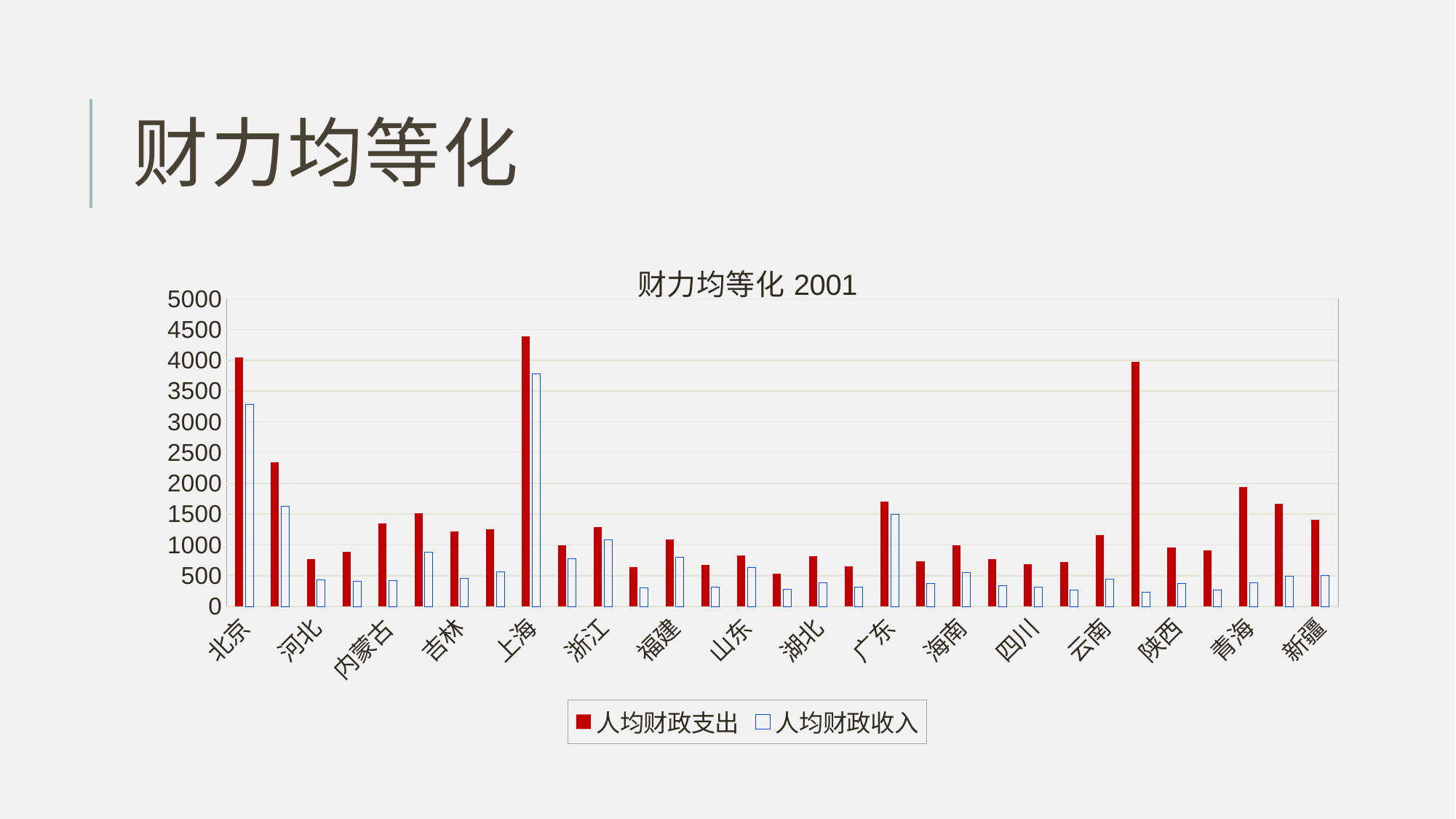

# 财力均等化

### Chart: 财力均等化2001

| Category | 人均财政支出 | 人均财政收入 |
|---|---|---|
| 北京 | 4042.71 | 3283.93 |
| 天津 | 2337.0 | 1629.83 |
| 河北 | 767.54 | 432.2 |
| 山西 | 884.79 | 405.75 |
| 内蒙古 | 1343.11 | 418.31 |
| 辽宁 | 1515.09 | 883.26 |
| 吉林 | 1213.06 | 450.02 |
| 黑龙江 | 1254.98 | 560.59 |
| 上海 | 4387.47 | 3776.16 |
| 江苏 | 992.04 | 777.9 |
| 浙江 | 1294.82 | 1085.4 |
| 安徽 | 638.11 | 303.7 |
| 福建 | 1084.84 | 797.3399999999998 |
| 江西 | 677.77 | 315.29 |
| 山东 | 833.73 | 633.98 |
| 河南 | 532.27 | 280.22 |
| 湖北 | 810.72 | 388.19 |
| 湖南 | 654.48 | 311.41 |
| 广东 | 1697.71 | 1491.09 |
| 广西 | 734.4399999999998 | 373.16 |
| 海南 | 991.74 | 549.8199999999998 |
| 重庆 | 767.03 | 342.67 |
| 四川 | 687.61 | 313.8 |
| 贵州 | 724.39 | 262.57 |
| 云南 | 1157.99 | 446.19 |
| 西藏 | 3976.01 | 232.35 |
| 陕西 | 956.68 | 371.17 |
| 甘肃 | 914.42 | 271.64 |
| 青海 | 1936.81 | 379.05 |
| 宁夏 | 1662.14 | 489.78 |
| 新疆 | 1403.64 | 506.89 |